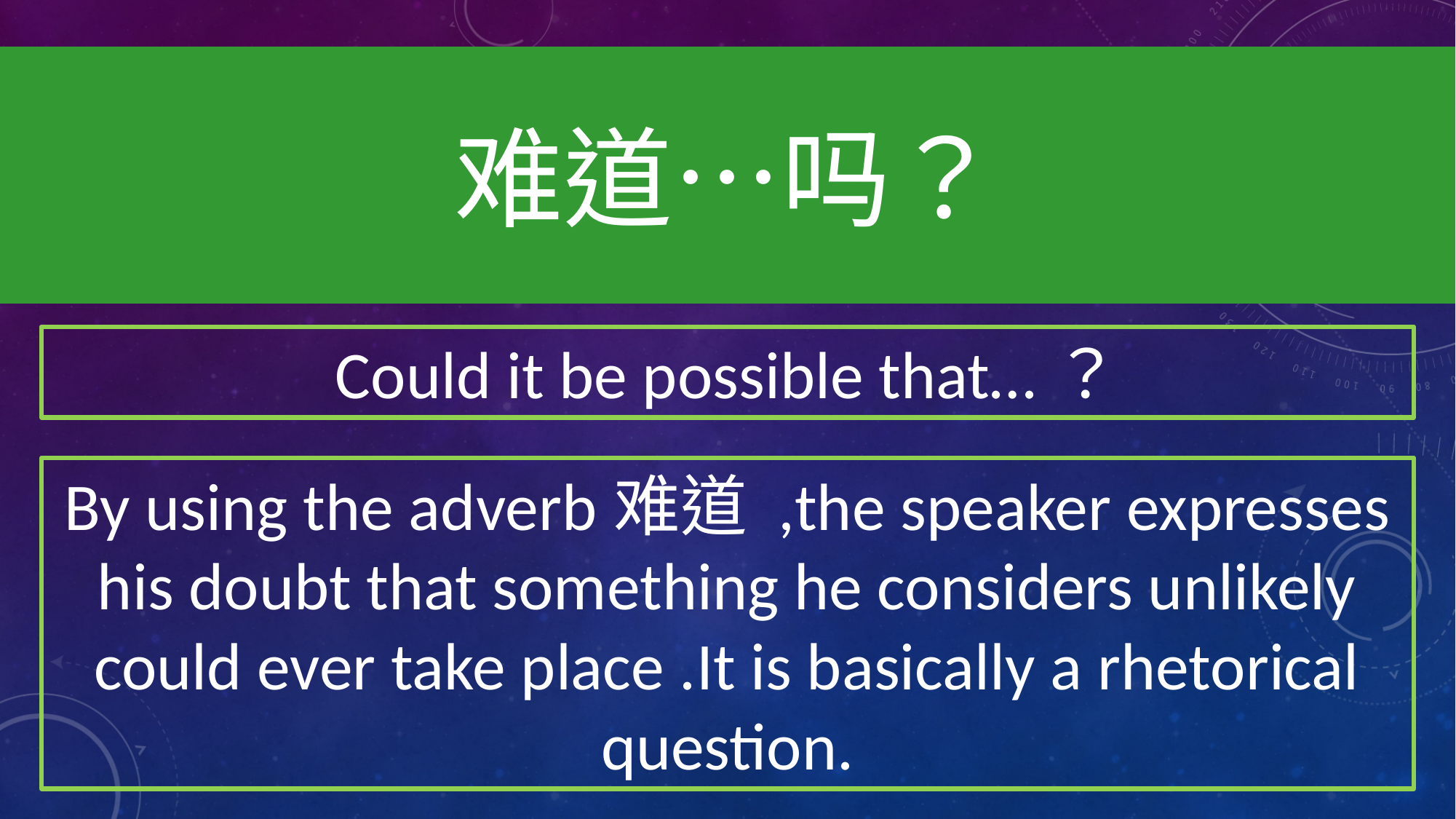

难道…吗？
Could it be possible that…？
By using the adverb难道 ,the speaker expresses his doubt that something he considers unlikely could ever take place .It is basically a rhetorical question.